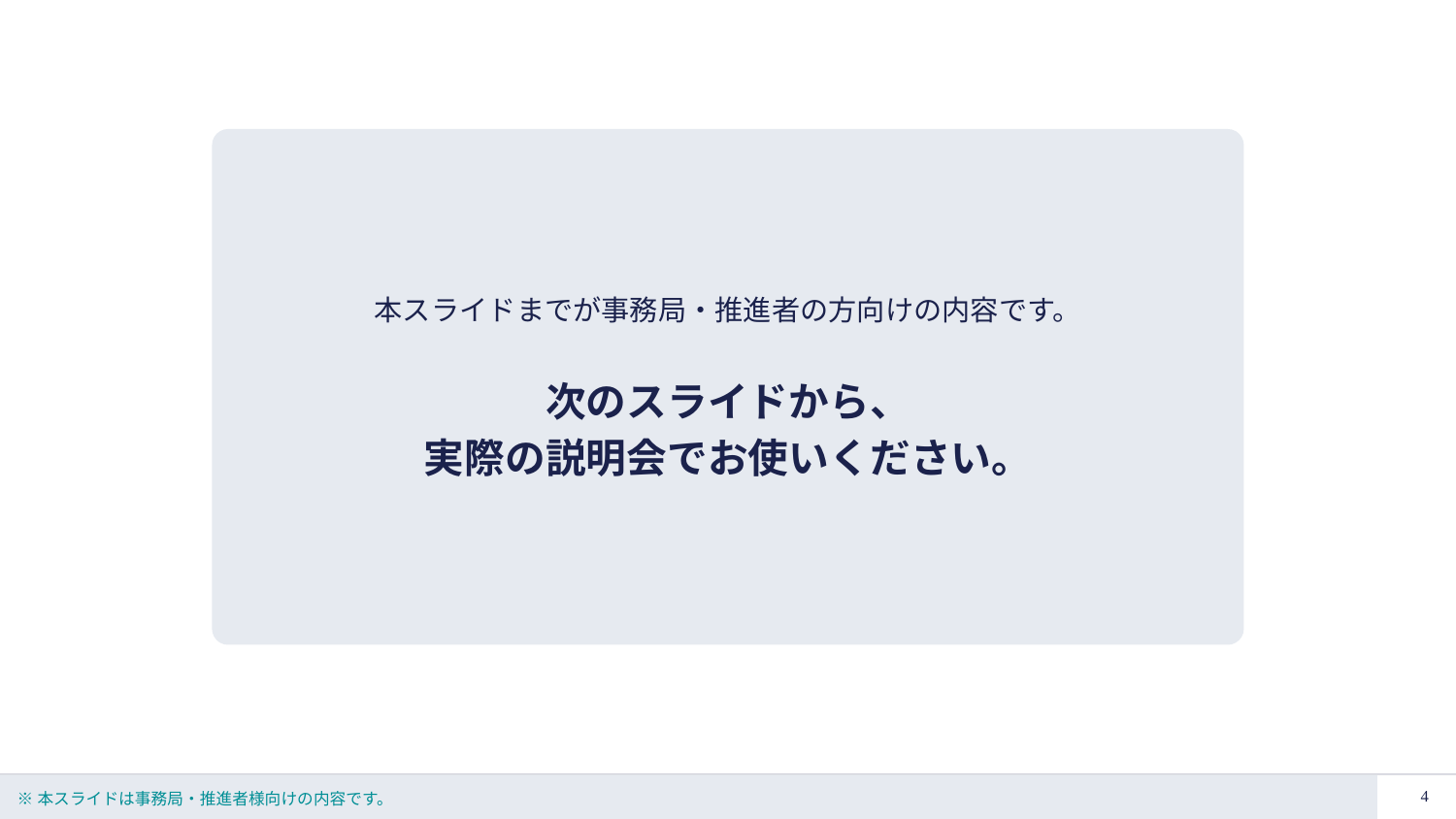

本スライドまでが事務局・推進者の方向けの内容です。

次のスライドから、
実際の説明会でお使いください。
※本スライドは事務局・推進者様向けの内容です。
4